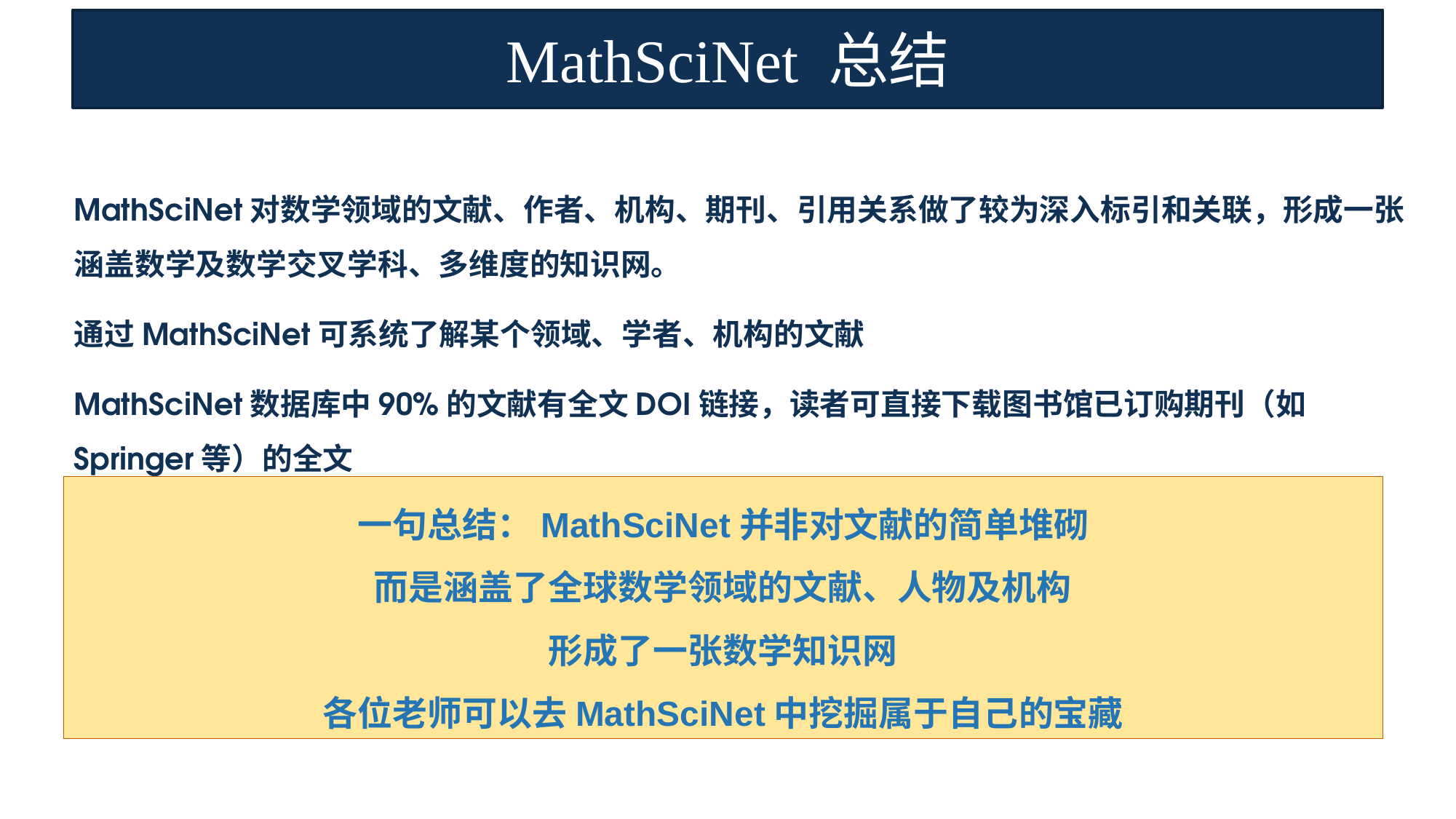

MathSciNet 总结
总结
MathSciNet对数学领域的文献、作者、机构、期刊、引用关系做了较为深入标引和关联，形成一张涵盖数学及数学交叉学科、多维度的知识网。
通过MathSciNet可系统了解某个领域、学者、机构的文献
MathSciNet数据库中90%的文献有全文DOI链接，读者可直接下载图书馆已订购期刊（如Springer等）的全文
一句总结：MathSciNet并非对文献的简单堆砌
而是涵盖了全球数学领域的文献、人物及机构
形成了一张数学知识网
各位老师可以去MathSciNet中挖掘属于自己的宝藏